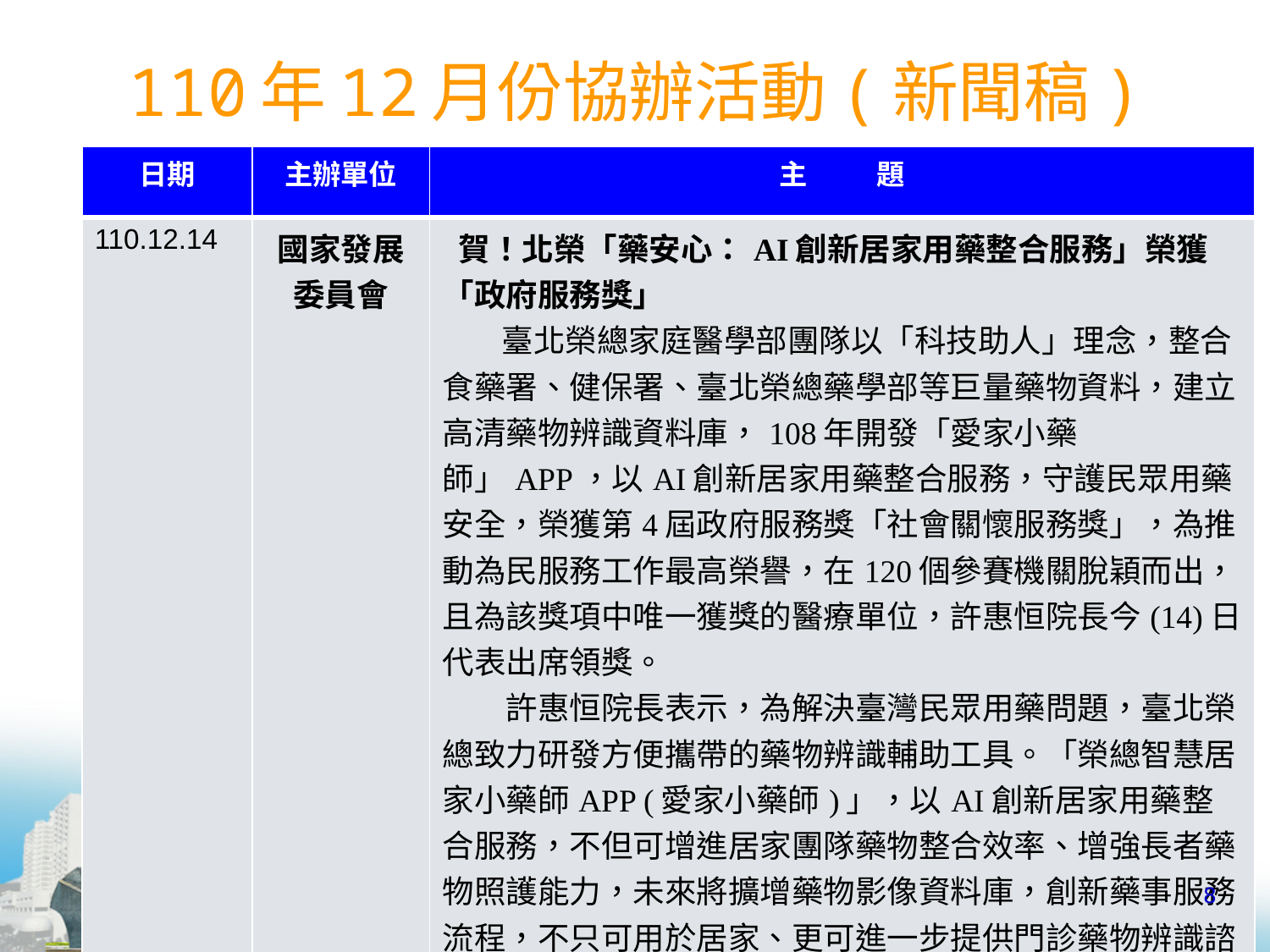

# 110年12月份協辦活動(新聞稿)
| 日期 | 主辦單位 | 主 題 |
| --- | --- | --- |
| 110.12.14 | 國家發展委員會 | 賀！北榮「藥安心：AI創新居家用藥整合服務」榮獲「政府服務獎」  臺北榮總家庭醫學部團隊以「科技助人」理念，整合食藥署、健保署、臺北榮總藥學部等巨量藥物資料，建立高清藥物辨識資料庫，108年開發「愛家小藥師」APP，以AI創新居家用藥整合服務，守護民眾用藥安全，榮獲第4屆政府服務獎「社會關懷服務獎」，為推動為民服務工作最高榮譽，在120個參賽機關脫穎而出，且為該獎項中唯一獲獎的醫療單位，許惠恒院長今(14)日代表出席領獎。  　　許惠恒院長表示，為解決臺灣民眾用藥問題，臺北榮總致力研發方便攜帶的藥物辨識輔助工具。「榮總智慧居家小藥師APP (愛家小藥師)」，以AI創新居家用藥整合服務，不但可增進居家團隊藥物整合效率、增強長者藥物照護能力，未來將擴增藥物影像資料庫，創新藥事服務流程，不只可用於居家、更可進一步提供門診藥物辨識諮詢及住院病人自備藥物整合，創造與人工智慧結合有效且高品質藥事整合服務，營造友善健康用藥安全的服務網絡。 |
8